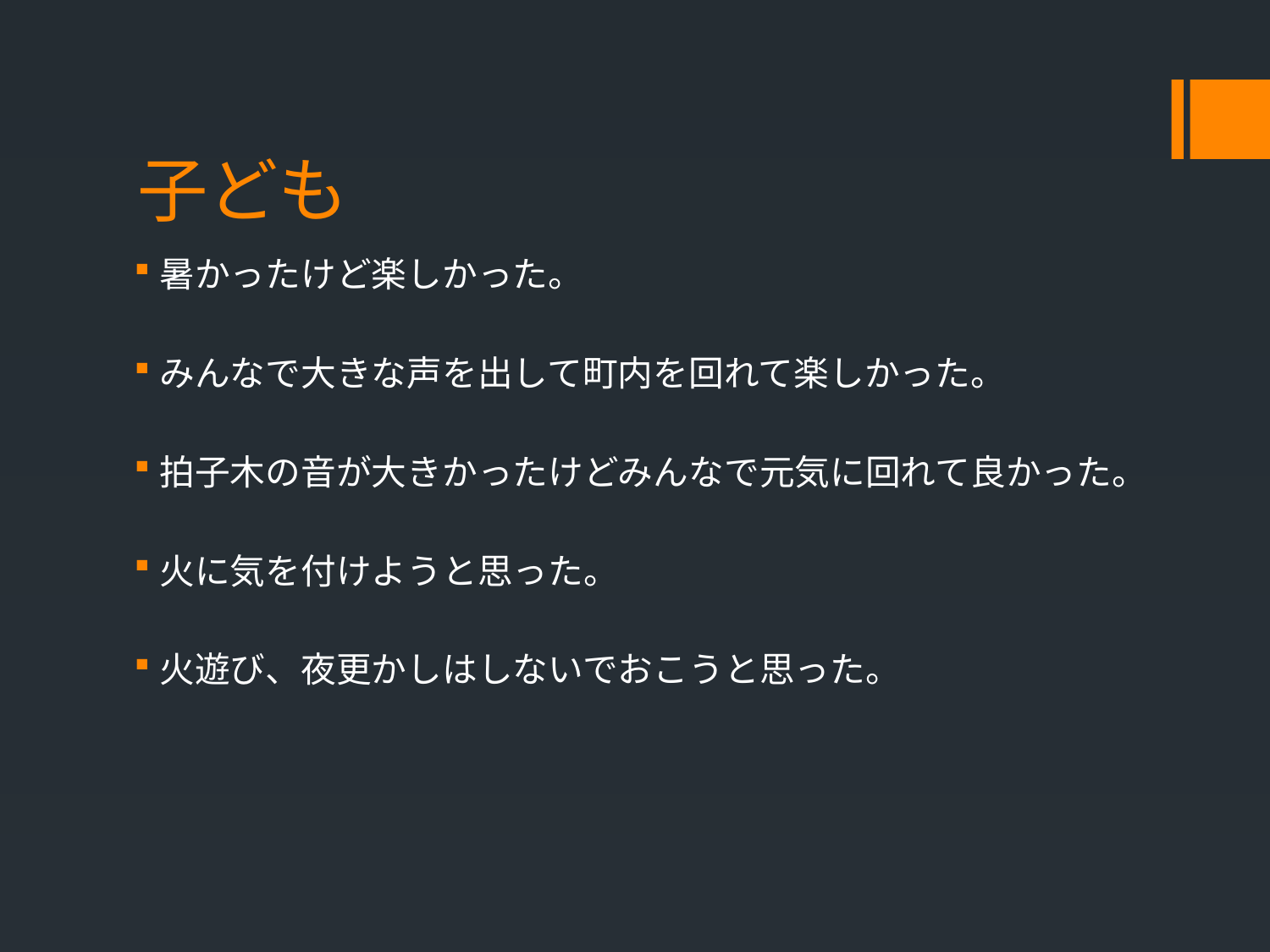

# 子ども
暑かったけど楽しかった。

みんなで大きな声を出して町内を回れて楽しかった。

拍子木の音が大きかったけどみんなで元気に回れて良かった。

火に気を付けようと思った。

火遊び、夜更かしはしないでおこうと思った。